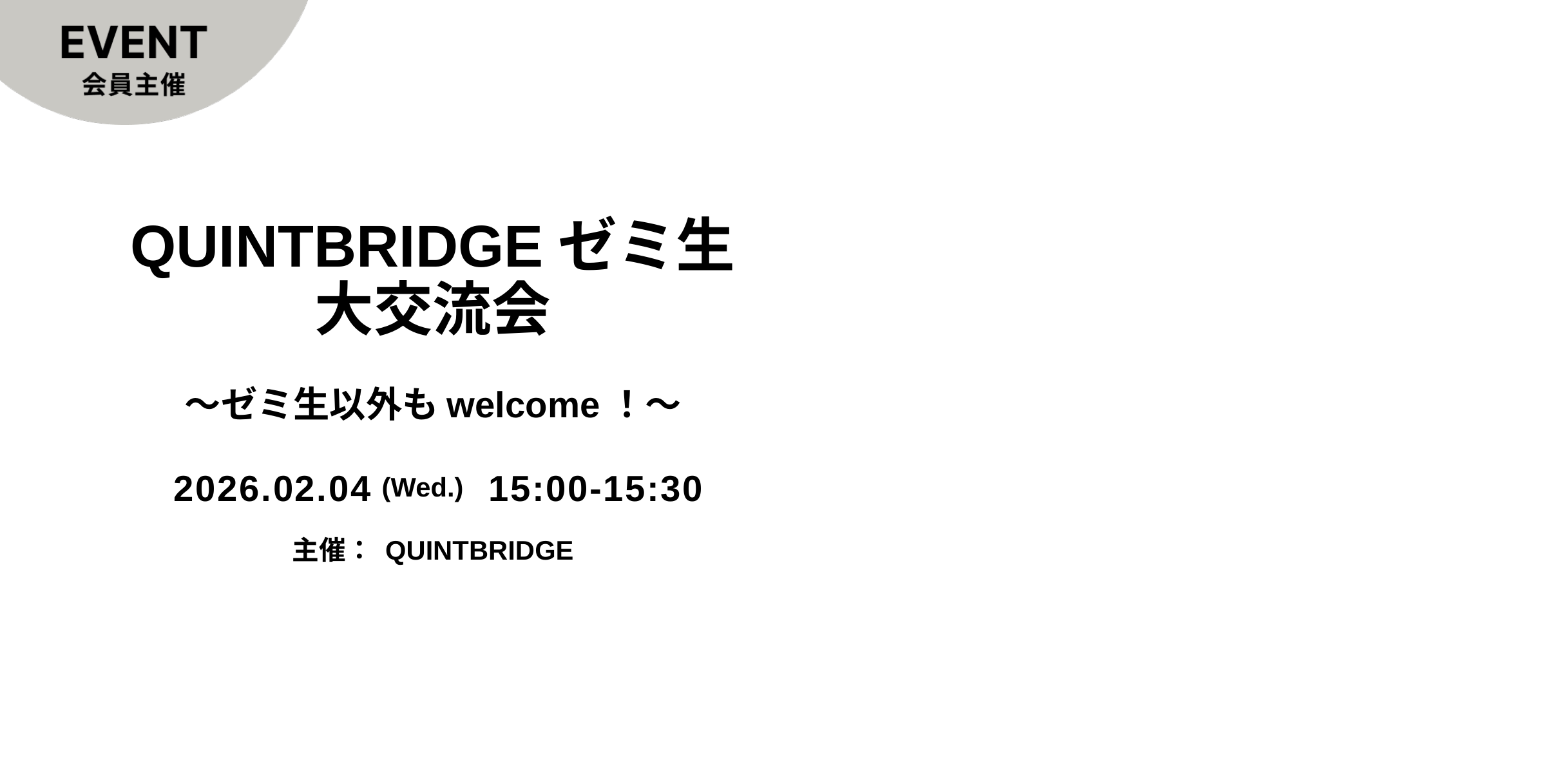

# QUINTBRIDGEゼミ生 大交流会
〜ゼミ生以外もwelcome！〜
2026.02.04
15:00-15:30
(Wed.)
主催： QUINTBRIDGE